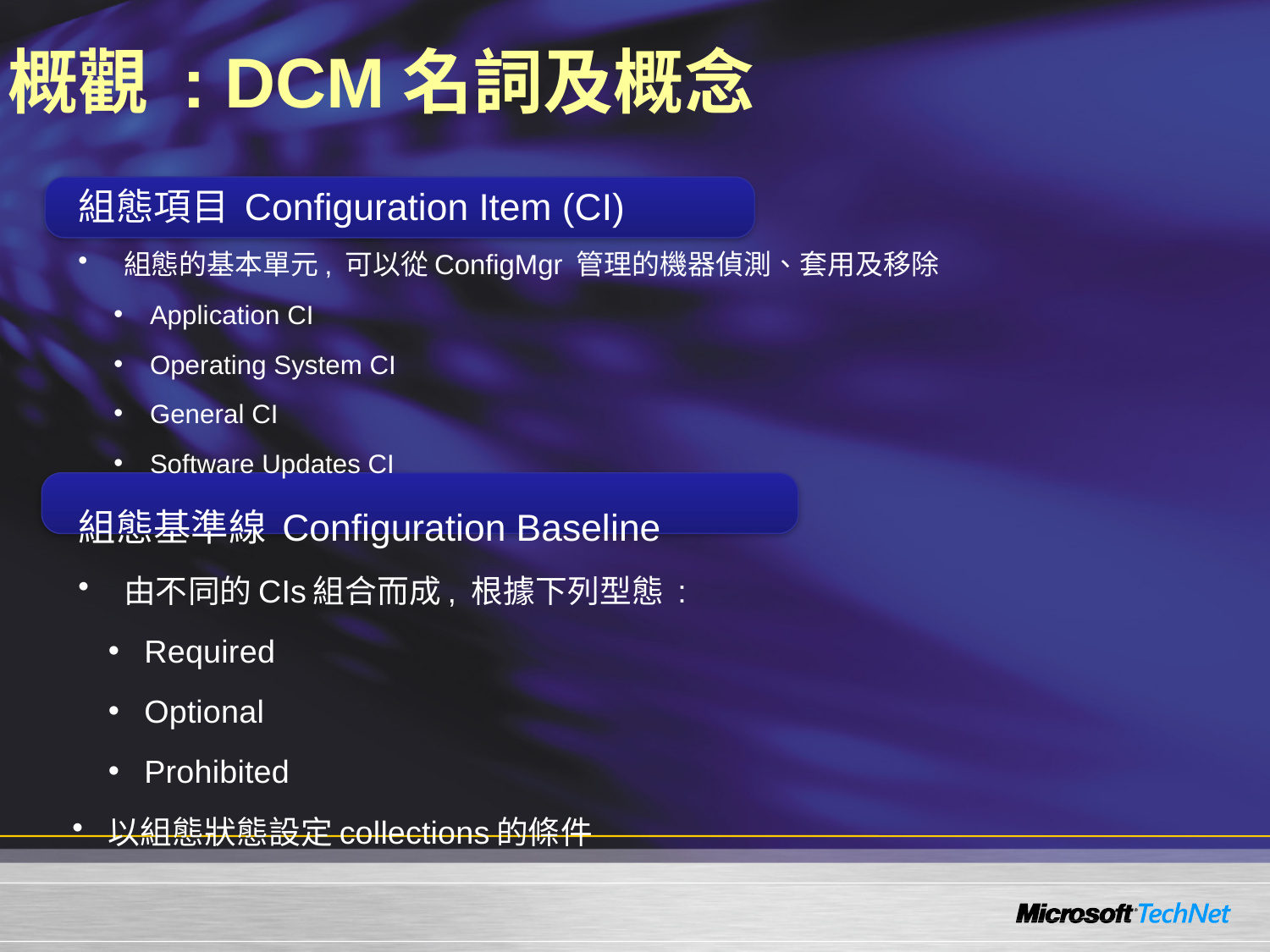

# 概觀 : DCM名詞及概念
組態項目 Configuration Item (CI)
組態的基本單元, 可以從ConfigMgr 管理的機器偵測、套用及移除
Application CI
Operating System CI
General CI
Software Updates CI
組態基準線 Configuration Baseline
由不同的CIs組合而成, 根據下列型態 :
Required
Optional
Prohibited
以組態狀態設定collections的條件